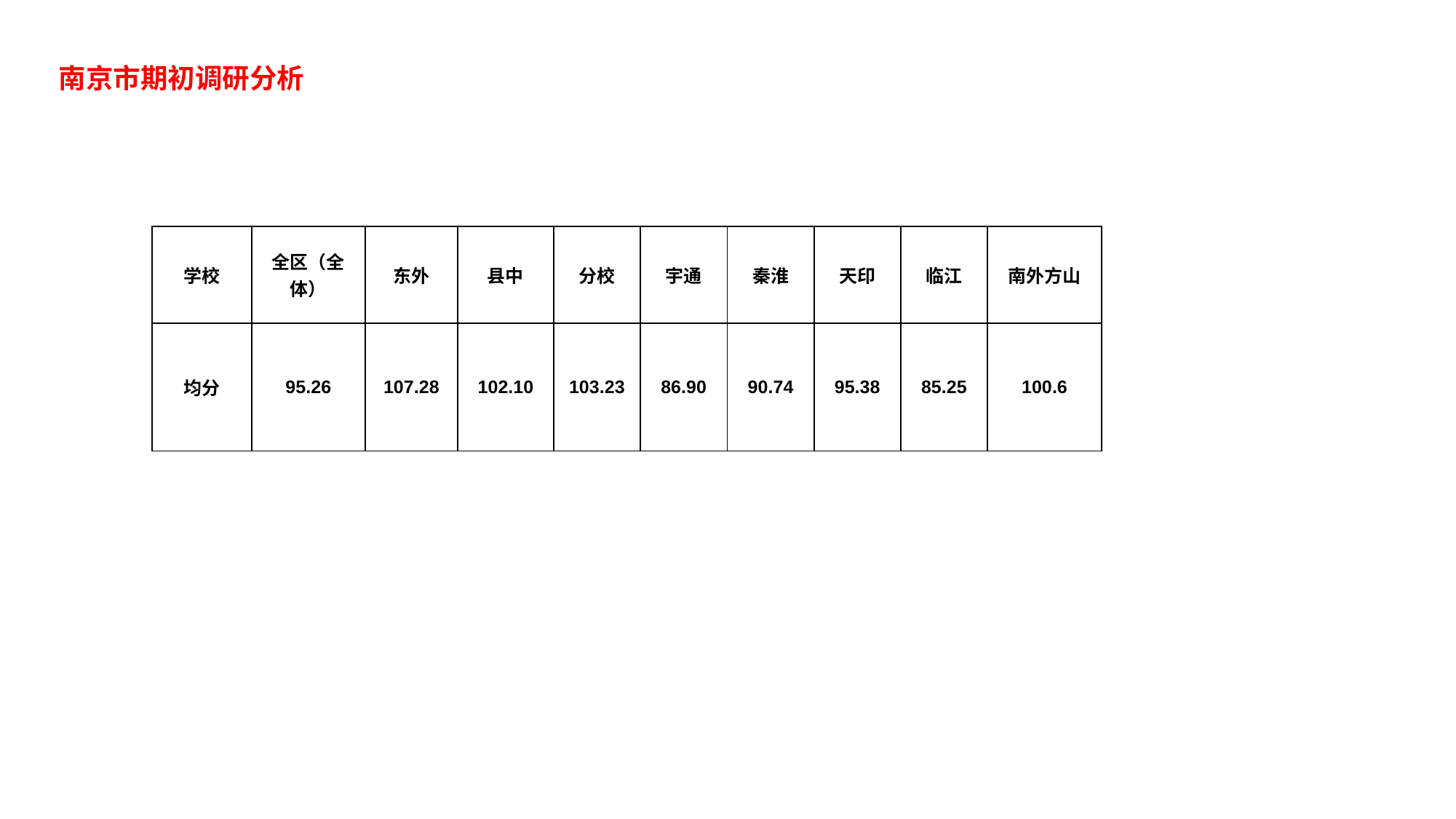

南京市期初调研分析
| 学校 | 全区（全体） | 东外 | 县中 | 分校 | 宇通 | 秦淮 | 天印 | 临江 | 南外方山 |
| --- | --- | --- | --- | --- | --- | --- | --- | --- | --- |
| 均分 | 95.26 | 107.28 | 102.10 | 103.23 | 86.90 | 90.74 | 95.38 | 85.25 | 100.6 |